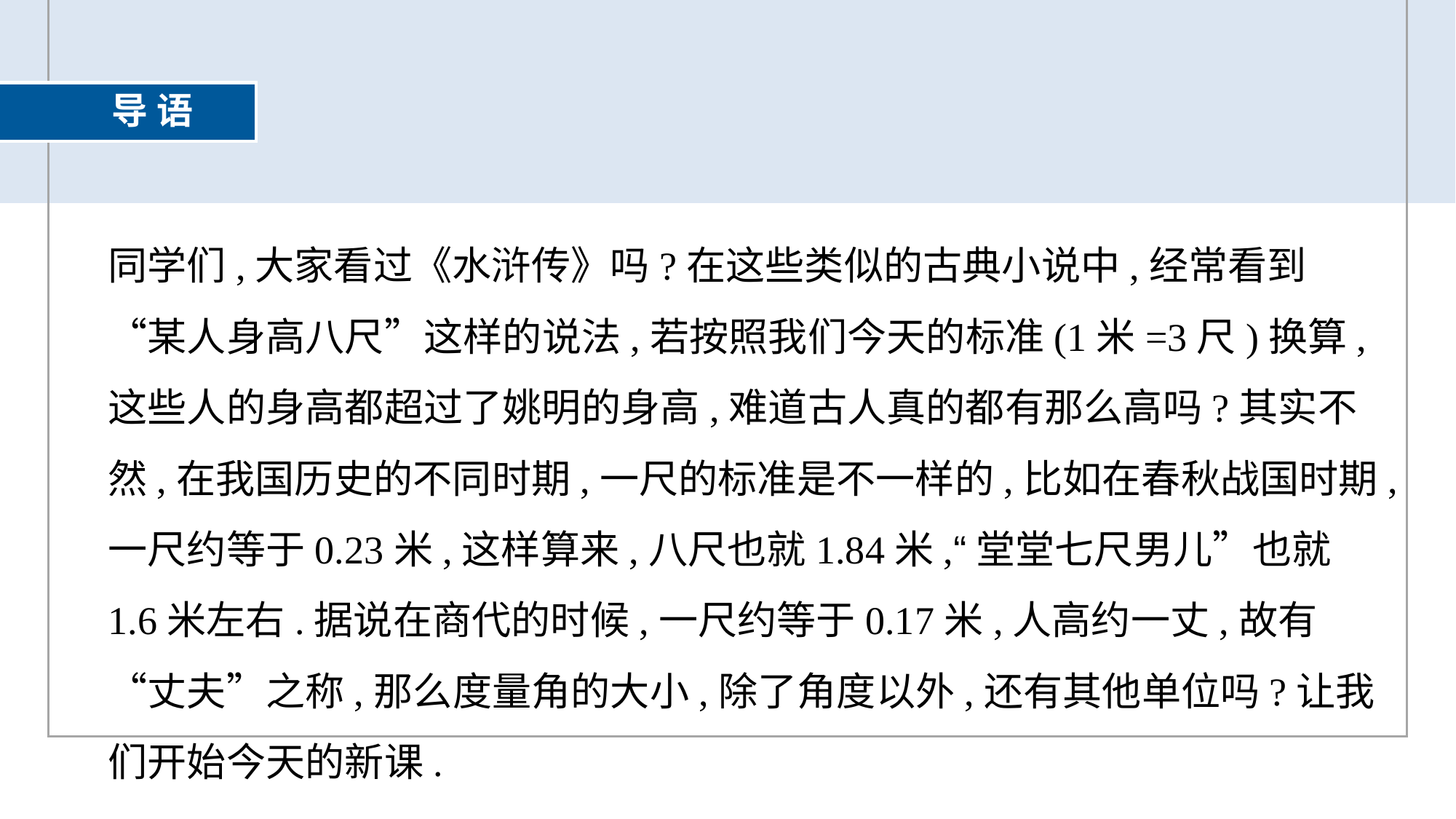

导 语

同学们,大家看过《水浒传》吗?在这些类似的古典小说中,经常看到“某人身高八尺”这样的说法,若按照我们今天的标准(1米=3尺)换算,这些人的身高都超过了姚明的身高,难道古人真的都有那么高吗?其实不然,在我国历史的不同时期,一尺的标准是不一样的,比如在春秋战国时期,一尺约等于0.23米,这样算来,八尺也就1.84米,“堂堂七尺男儿”也就1.6米左右.据说在商代的时候,一尺约等于0.17米,人高约一丈,故有“丈夫”之称,那么度量角的大小,除了角度以外,还有其他单位吗?让我们开始今天的新课.